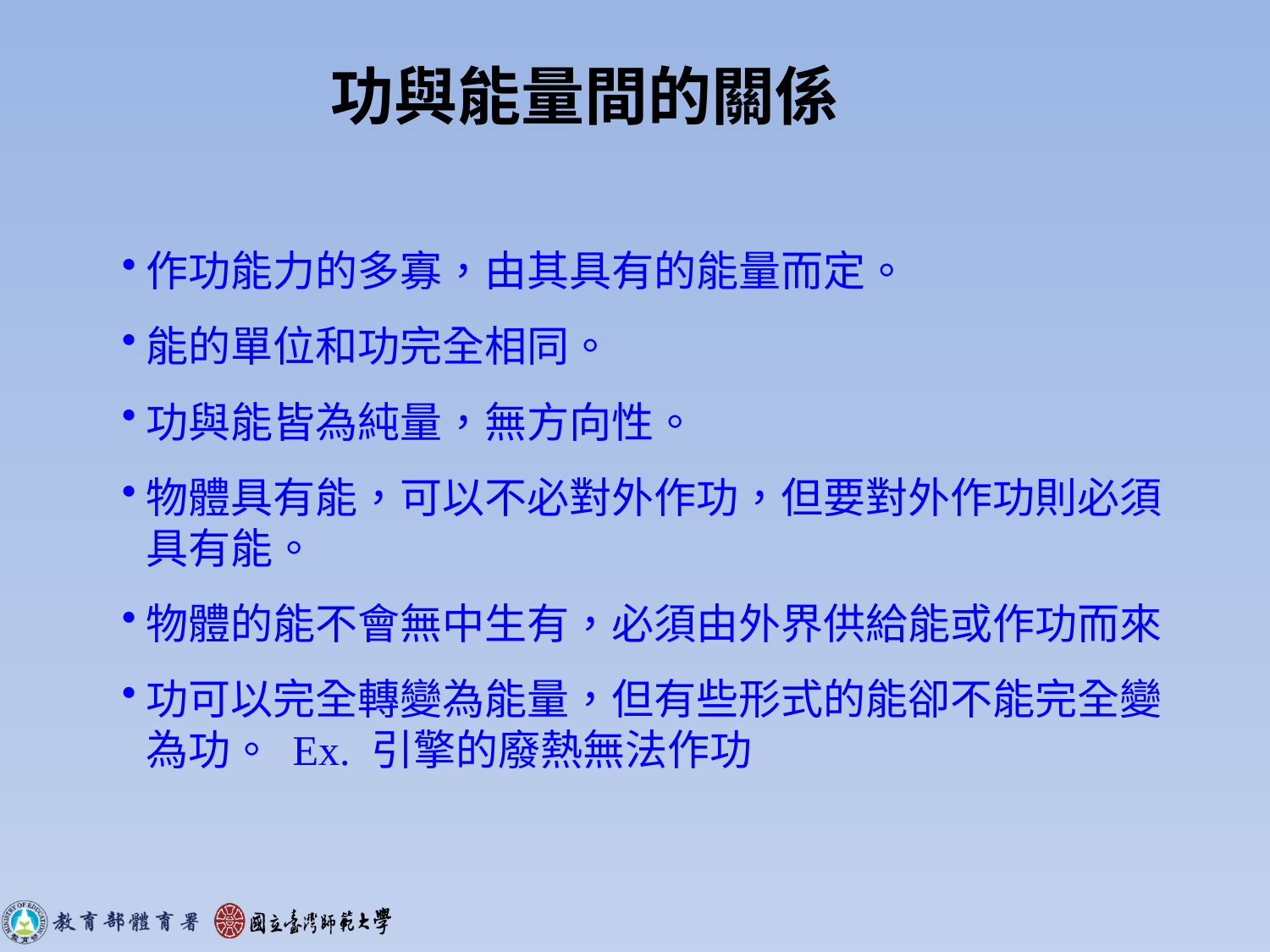

功與能量間的關係
作功能力的多寡，由其具有的能量而定。
能的單位和功完全相同。
功與能皆為純量，無方向性。
物體具有能，可以不必對外作功，但要對外作功則必須具有能。
物體的能不會無中生有，必須由外界供給能或作功而來
功可以完全轉變為能量，但有些形式的能卻不能完全變為功。 Ex. 引擎的廢熱無法作功